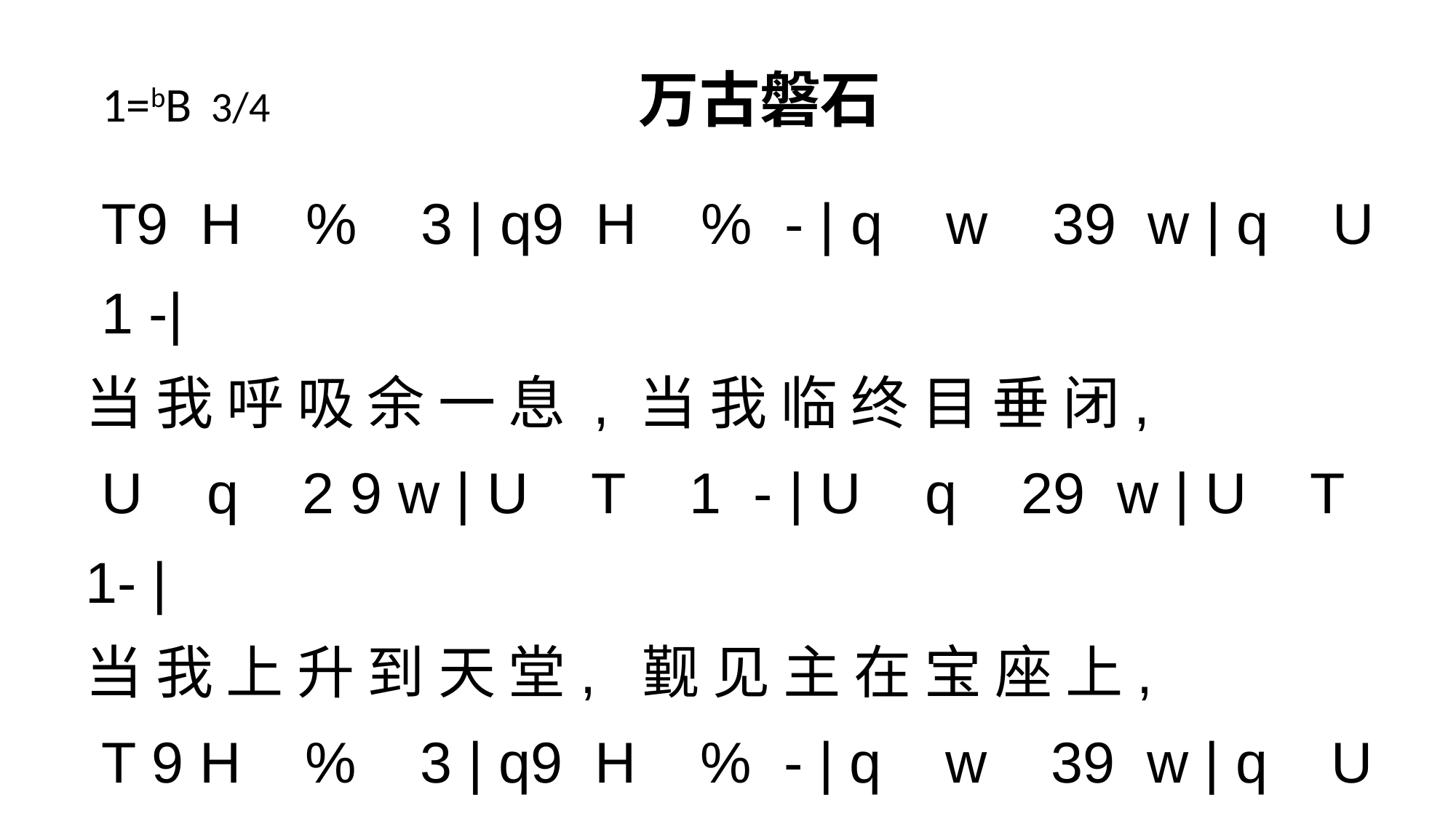

# 1=bB  3/4                           万古磐石
 T9  H    %    3 | q9  H    %  - | q    w    39  w | q    U    1 -|
当 我 呼 吸 余 一 息 , 当 我 临 终 目 垂 闭,
 U    q    2 9 w | U    T    1  - | U    q    29  w | U    T    1- |
当 我 上 升 到 天 堂,  觐 见 主 在 宝 座 上,
 T 9 H    %    3 | q9  H    %  - | q    w    39  w | q    U    1 -\
万 古 磐 石 为 我 开,  容 我 藏 身 在 主 怀。
4-4